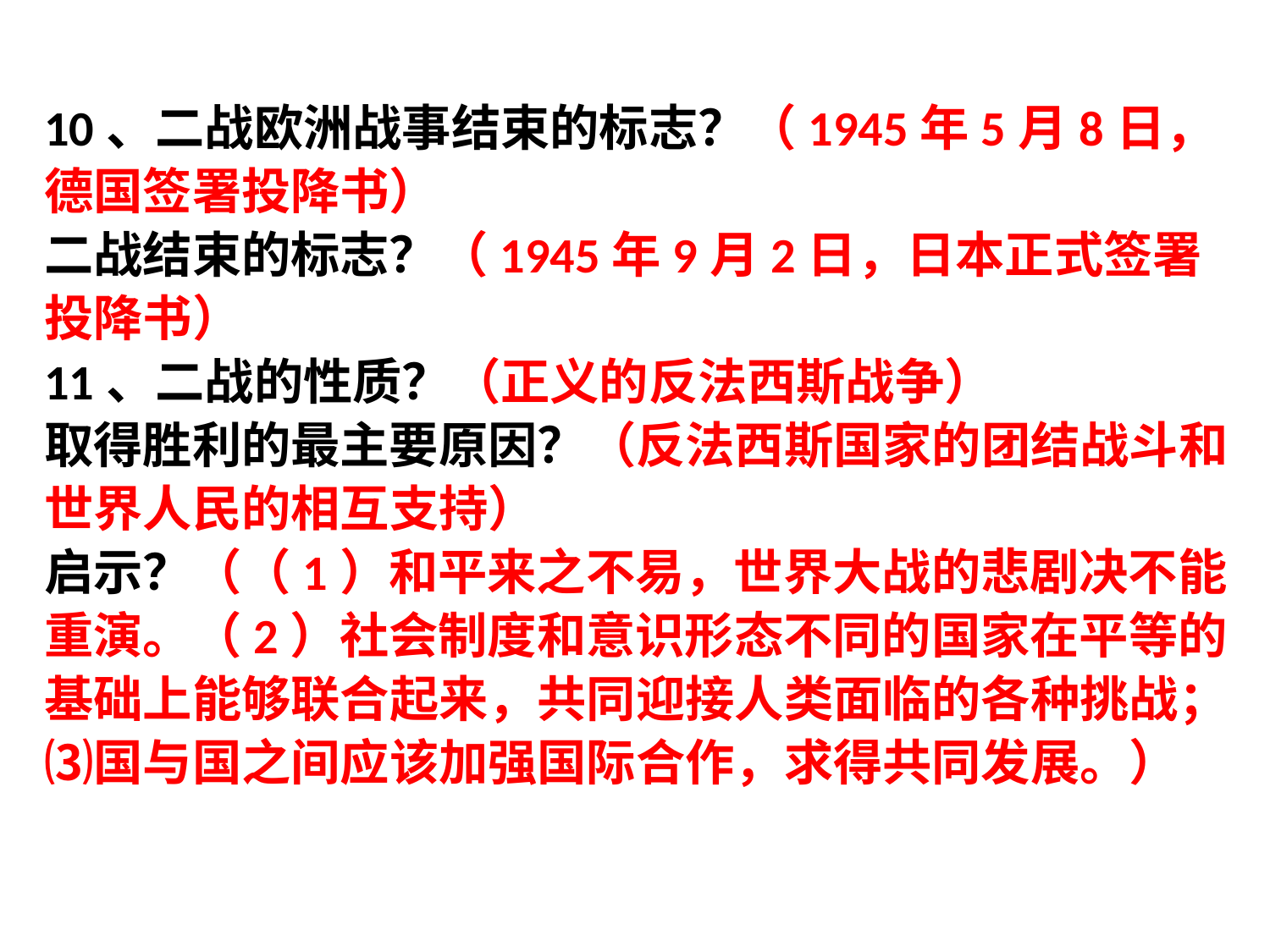

10、二战欧洲战事结束的标志？（1945年5月8日，德国签署投降书）
二战结束的标志？（1945年9月2日，日本正式签署投降书）
11、二战的性质？（正义的反法西斯战争）
取得胜利的最主要原因？（反法西斯国家的团结战斗和世界人民的相互支持）
启示？（（1）和平来之不易，世界大战的悲剧决不能重演。（2）社会制度和意识形态不同的国家在平等的基础上能够联合起来，共同迎接人类面临的各种挑战；⑶国与国之间应该加强国际合作，求得共同发展。）